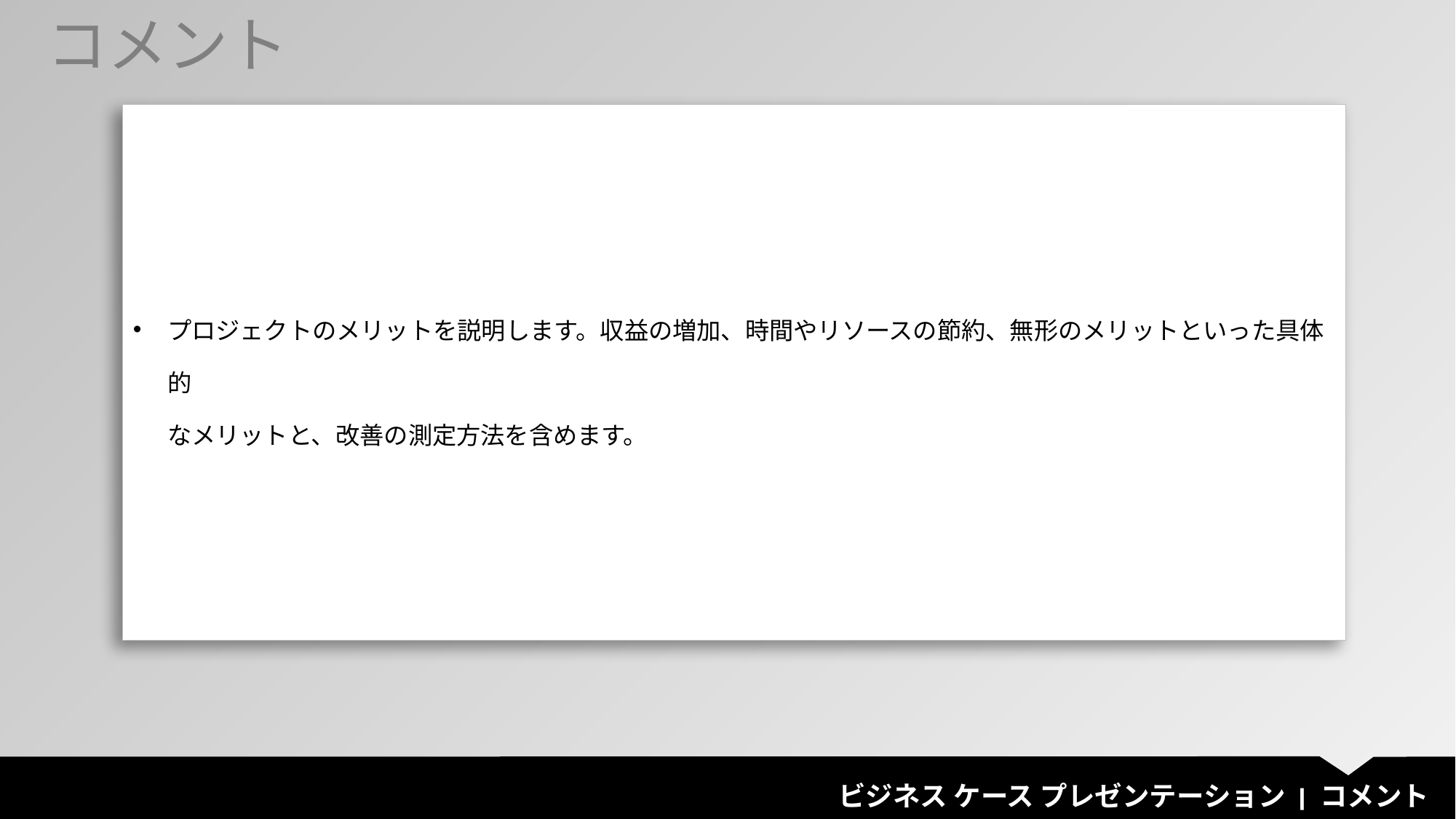

コメント
| プロジェクトのメリットを説明します。収益の増加、時間やリソースの節約、無形のメリットといった具体的 なメリットと、改善の測定方法を含めます。 |
| --- |

ビジネス ケース プレゼンテーション | コメント